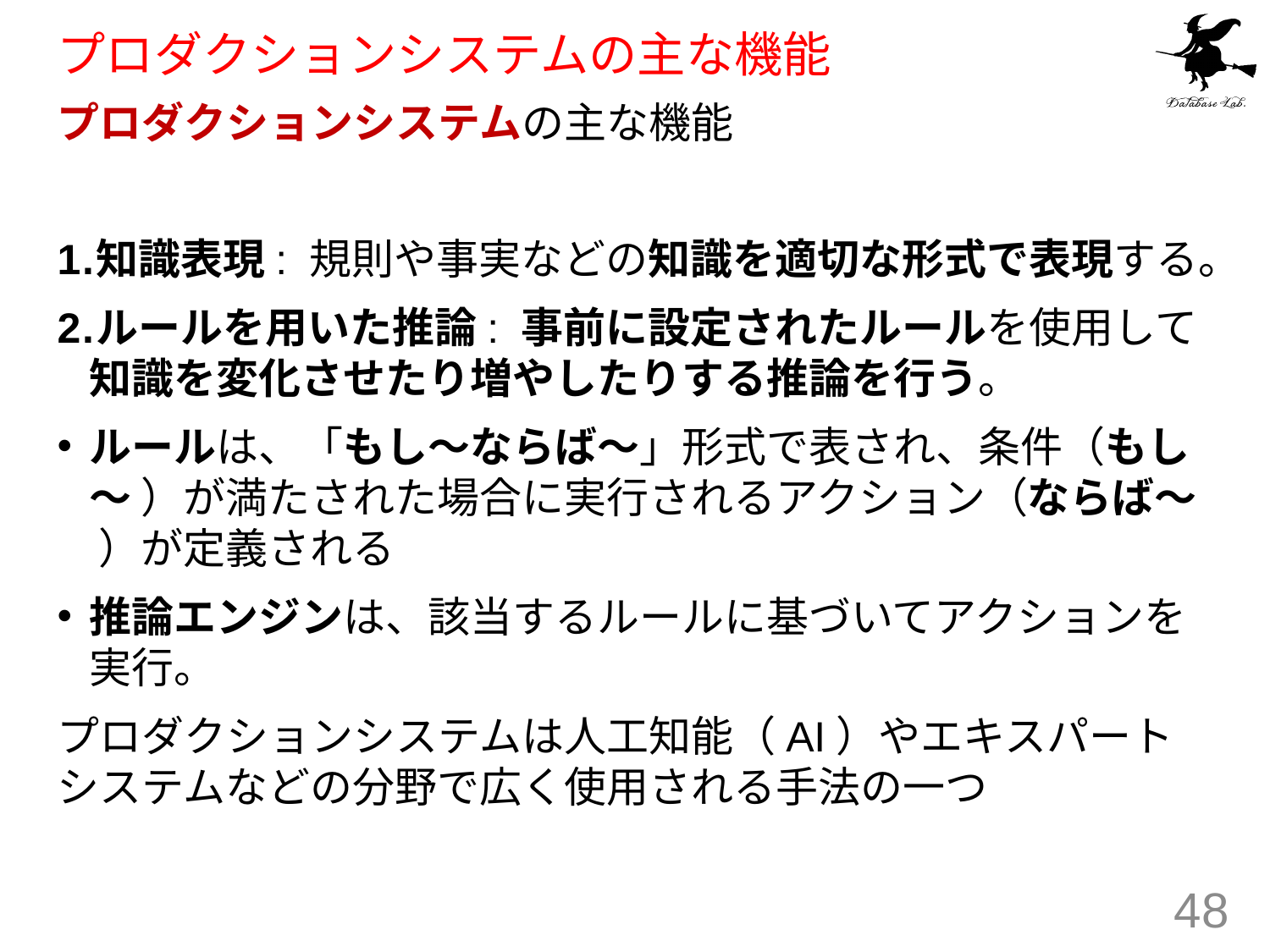

# プロダクションシステムの主な機能
プロダクションシステムの主な機能

知識表現: 規則や事実などの知識を適切な形式で表現する。
ルールを用いた推論: 事前に設定されたルールを使用して知識を変化させたり増やしたりする推論を行う。
ルールは、「もし～ならば～」形式で表され、条件（もし～ ）が満たされた場合に実行されるアクション（ならば～ ）が定義される
推論エンジンは、該当するルールに基づいてアクションを実行。
プロダクションシステムは人工知能（AI）やエキスパートシステムなどの分野で広く使用される手法の一つ

48